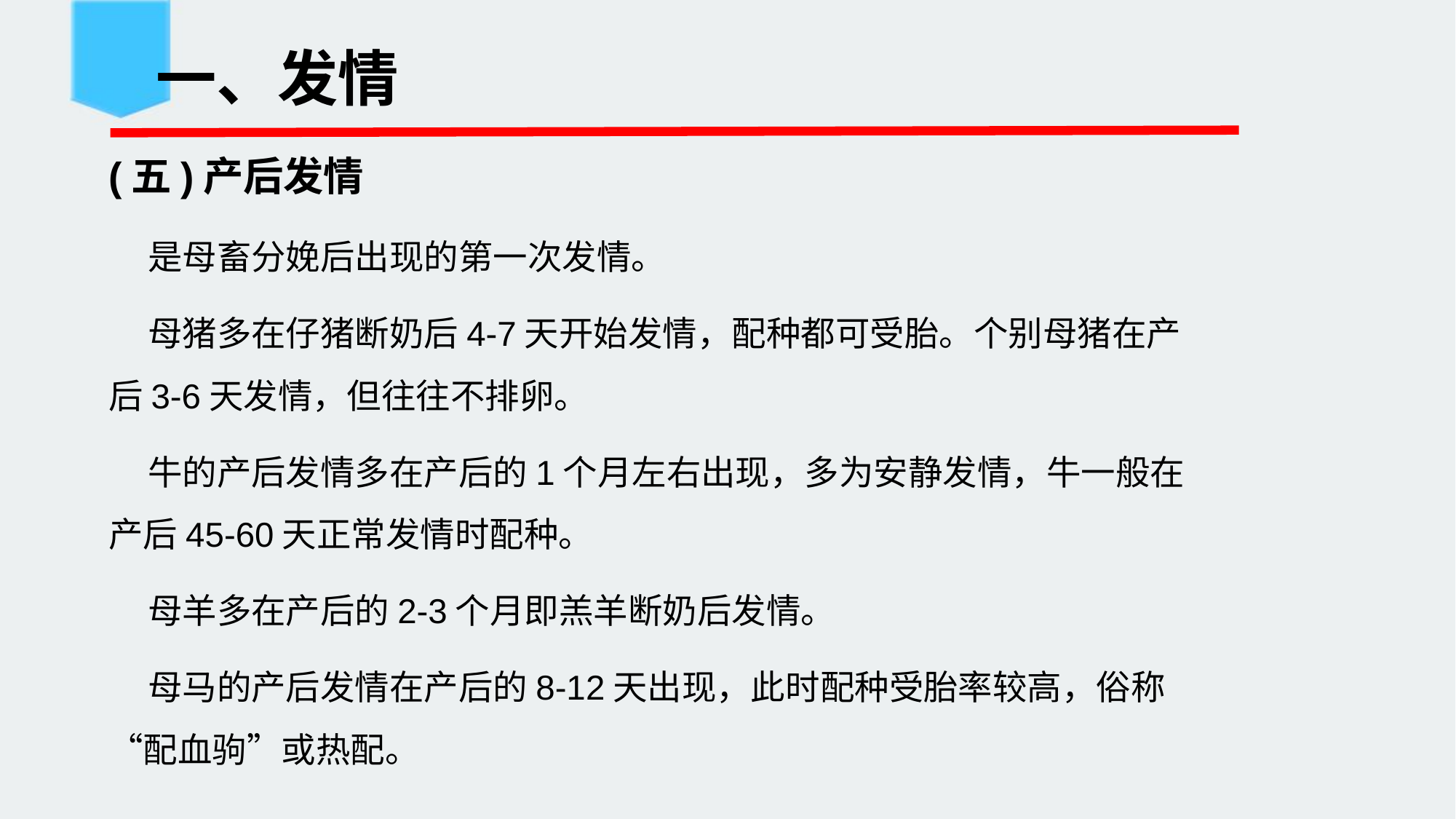

# 一、发情
(五)产后发情
    是母畜分娩后出现的第一次发情。
    母猪多在仔猪断奶后4-7天开始发情，配种都可受胎。个别母猪在产后3-6天发情，但往往不排卵。
    牛的产后发情多在产后的1个月左右出现，多为安静发情，牛一般在产后45-60天正常发情时配种。
    母羊多在产后的2-3个月即羔羊断奶后发情。
    母马的产后发情在产后的8-12天出现，此时配种受胎率较高，俗称“配血驹”或热配。